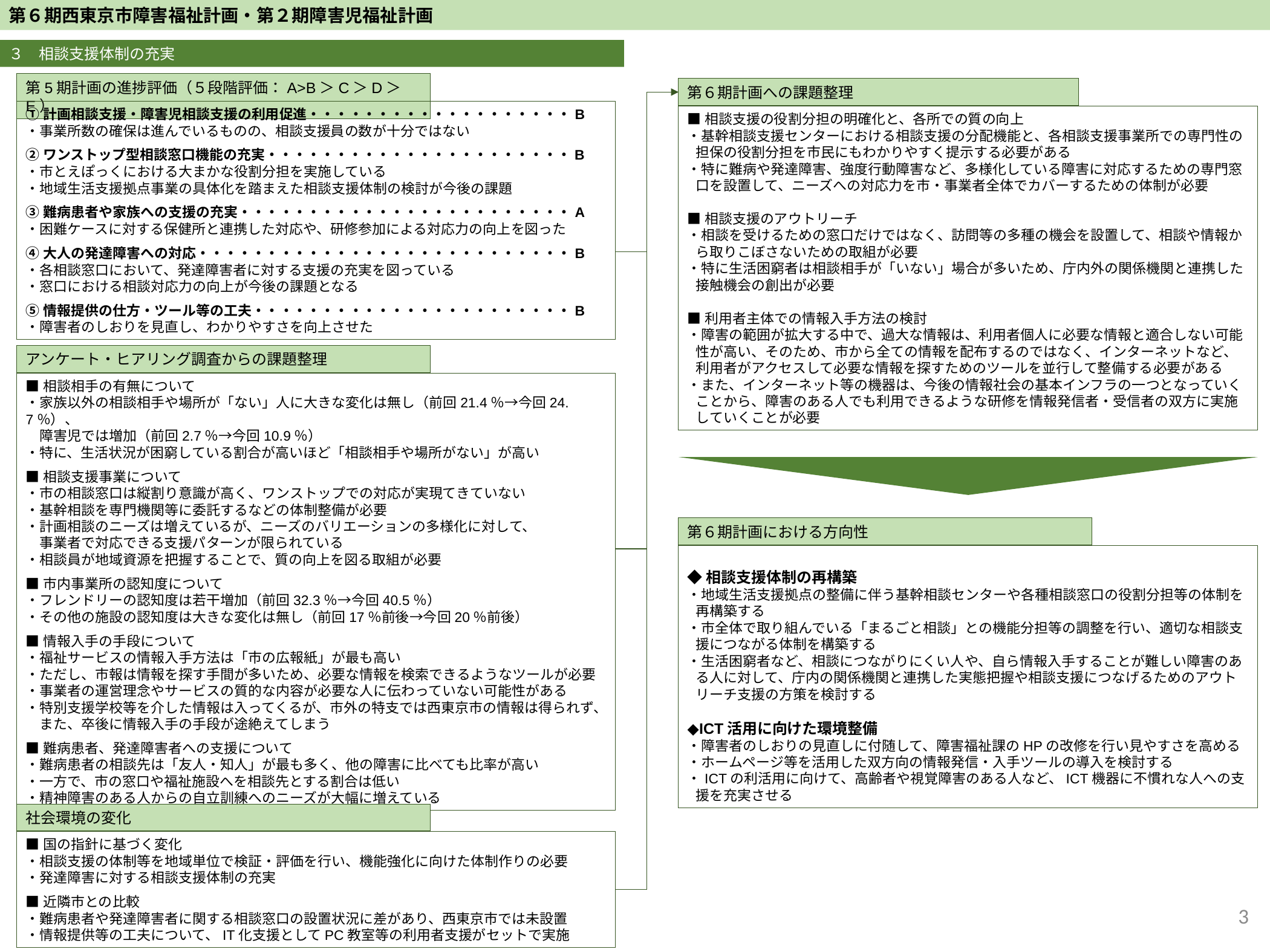

第６期西東京市障害福祉計画・第２期障害児福祉計画
３　相談支援体制の充実
第5期計画の進捗評価（５段階評価：A>B＞C＞D＞E）
①計画相談支援・障害児相談支援の利用促進・・・・・・・・・・・・・・・・・・・B
・事業所数の確保は進んでいるものの、相談支援員の数が十分ではない
②ワンストップ型相談窓口機能の充実・・・・・・・・・・・・・・・・・・・・・・B
・市とえぽっくにおける大まかな役割分担を実施している
・地域生活支援拠点事業の具体化を踏まえた相談支援体制の検討が今後の課題
③難病患者や家族への支援の充実・・・・・・・・・・・・・・・・・・・・・・・・A
・困難ケースに対する保健所と連携した対応や、研修参加による対応力の向上を図った
④大人の発達障害への対応・・・・・・・・・・・・・・・・・・・・・・・・・・・B
・各相談窓口において、発達障害者に対する支援の充実を図っている
・窓口における相談対応力の向上が今後の課題となる
⑤情報提供の仕方・ツール等の工夫・・・・・・・・・・・・・・・・・・・・・・・B
・障害者のしおりを見直し、わかりやすさを向上させた
第６期計画への課題整理
■相談支援の役割分担の明確化と、各所での質の向上
・基幹相談支援センターにおける相談支援の分配機能と、各相談支援事業所での専門性の担保の役割分担を市民にもわかりやすく提示する必要がある
・特に難病や発達障害、強度行動障害など、多様化している障害に対応するための専門窓口を設置して、ニーズへの対応力を市・事業者全体でカバーするための体制が必要

■相談支援のアウトリーチ
・相談を受けるための窓口だけではなく、訪問等の多種の機会を設置して、相談や情報から取りこぼさないための取組が必要
・特に生活困窮者は相談相手が「いない」場合が多いため、庁内外の関係機関と連携した接触機会の創出が必要

■利用者主体での情報入手方法の検討
・障害の範囲が拡大する中で、過大な情報は、利用者個人に必要な情報と適合しない可能性が高い、そのため、市から全ての情報を配布するのではなく、インターネットなど、利用者がアクセスして必要な情報を探すためのツールを並行して整備する必要がある
・また、インターネット等の機器は、今後の情報社会の基本インフラの一つとなっていくことから、障害のある人でも利用できるような研修を情報発信者・受信者の双方に実施していくことが必要
アンケート・ヒアリング調査からの課題整理
■相談相手の有無について
・家族以外の相談相手や場所が「ない」人に大きな変化は無し（前回21.4％→今回24.7％）、
　障害児では増加（前回2.7％→今回10.9％）
・特に、生活状況が困窮している割合が高いほど「相談相手や場所がない」が高い
■相談支援事業について
・市の相談窓口は縦割り意識が高く、ワンストップでの対応が実現てきていない
・基幹相談を専門機関等に委託するなどの体制整備が必要
・計画相談のニーズは増えているが、ニーズのバリエーションの多様化に対して、
　事業者で対応できる支援パターンが限られている
・相談員が地域資源を把握することで、質の向上を図る取組が必要
■市内事業所の認知度について
・フレンドリーの認知度は若干増加（前回32.3％→今回40.5％）
・その他の施設の認知度は大きな変化は無し（前回17％前後→今回20％前後）
■情報入手の手段について
・福祉サービスの情報入手方法は「市の広報紙」が最も高い
・ただし、市報は情報を探す手間が多いため、必要な情報を検索できるようなツールが必要
・事業者の運営理念やサービスの質的な内容が必要な人に伝わっていない可能性がある
・特別支援学校等を介した情報は入ってくるが、市外の特支では西東京市の情報は得られず、
　また、卒後に情報入手の手段が途絶えてしまう
■難病患者、発達障害者への支援について
・難病患者の相談先は「友人・知人」が最も多く、他の障害に比べても比率が高い
・一方で、市の窓口や福祉施設へを相談先とする割合は低い
・精神障害のある人からの自立訓練へのニーズが大幅に増えている

第６期計画における方向性

◆相談支援体制の再構築
・地域生活支援拠点の整備に伴う基幹相談センターや各種相談窓口の役割分担等の体制を再構築する
・市全体で取り組んでいる「まるごと相談」との機能分担等の調整を行い、適切な相談支援につながる体制を構築する
・生活困窮者など、相談につながりにくい人や、自ら情報入手することが難しい障害のある人に対して、庁内の関係機関と連携した実態把握や相談支援につなげるためのアウトリーチ支援の方策を検討する

◆ICT活用に向けた環境整備
・障害者のしおりの見直しに付随して、障害福祉課のHPの改修を行い見やすさを高める
・ホームページ等を活用した双方向の情報発信・入手ツールの導入を検討する
・ICTの利活用に向けて、高齢者や視覚障害のある人など、ICT機器に不慣れな人への支援を充実させる
社会環境の変化
■国の指針に基づく変化
・相談支援の体制等を地域単位で検証・評価を行い、機能強化に向けた体制作りの必要
・発達障害に対する相談支援体制の充実
■近隣市との比較
・難病患者や発達障害者に関する相談窓口の設置状況に差があり、西東京市では未設置
・情報提供等の工夫について、IT化支援としてPC教室等の利用者支援がセットで実施
3